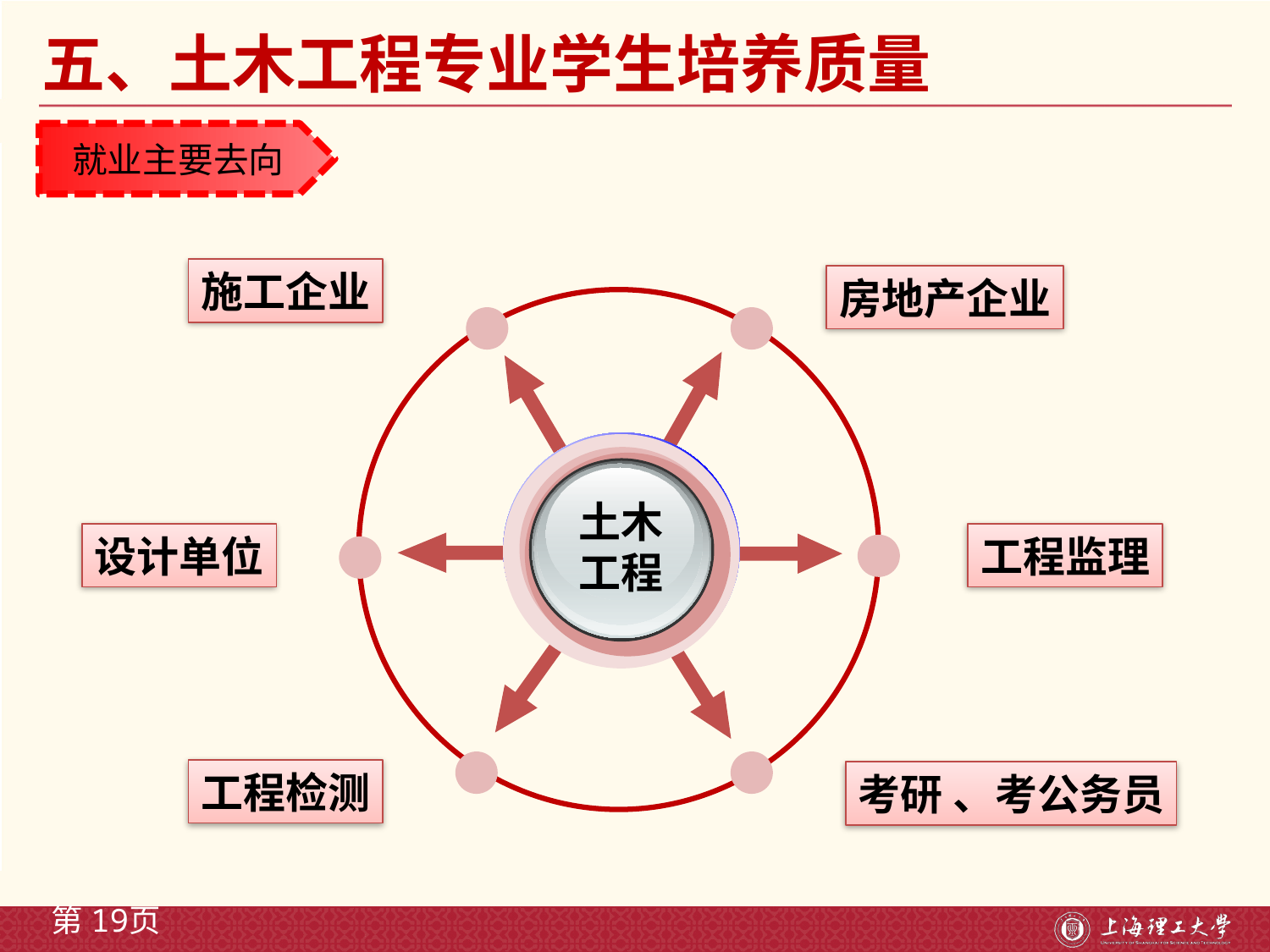

五、土木工程专业学生培养质量

就业主要去向
施工企业
房地产企业

土木
工程
设计单位
工程监理

工程检测
考研 、考公务员
第19页